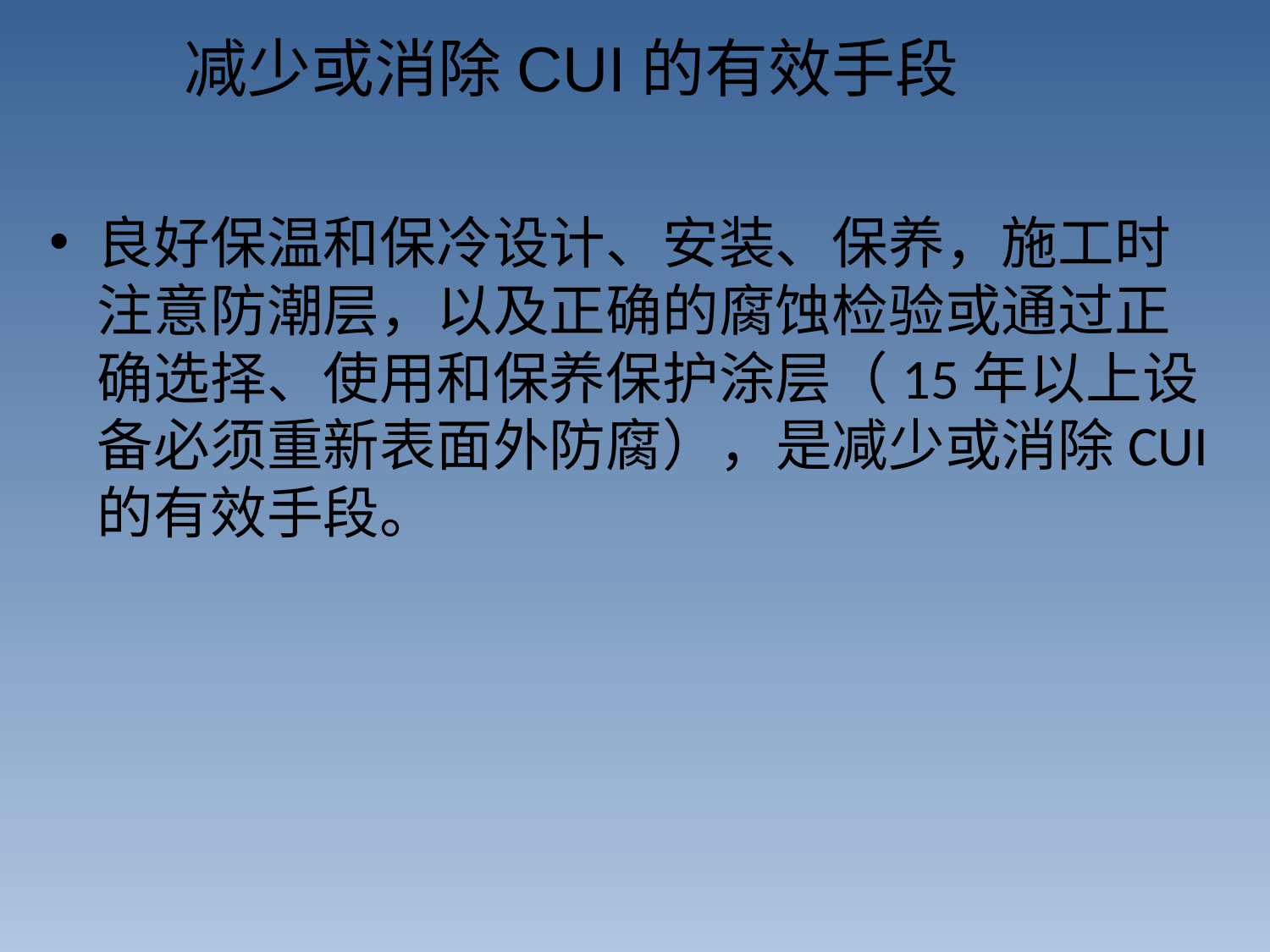

# 减少或消除CUI的有效手段
良好保温和保冷设计、安装、保养，施工时注意防潮层，以及正确的腐蚀检验或通过正确选择、使用和保养保护涂层（15年以上设备必须重新表面外防腐），是减少或消除CUI的有效手段。